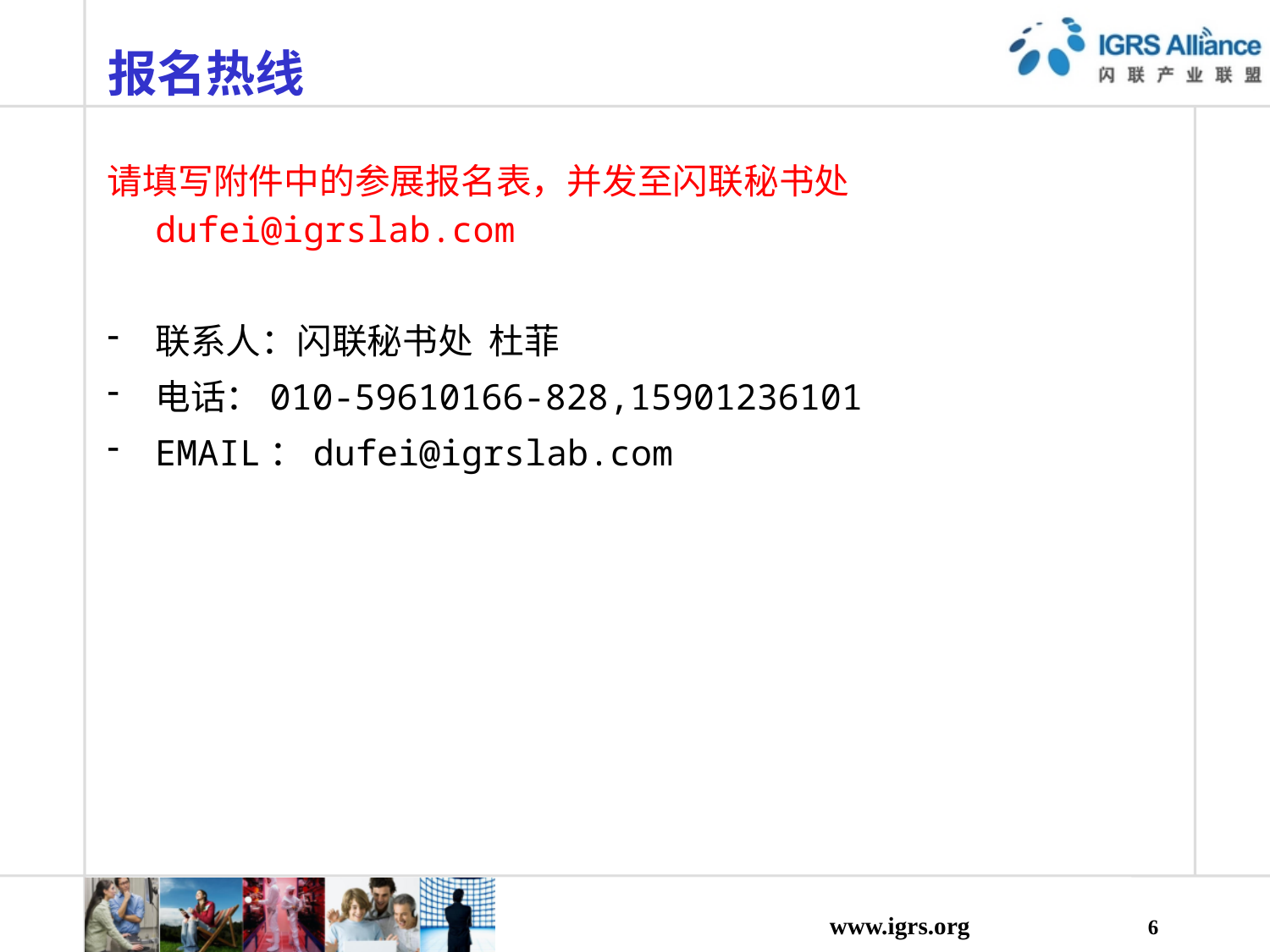

# 报名热线
请填写附件中的参展报名表，并发至闪联秘书处dufei@igrslab.com

联系人：闪联秘书处  杜菲
电话：010-59610166-828,15901236101
EMAIL：dufei@igrslab.com